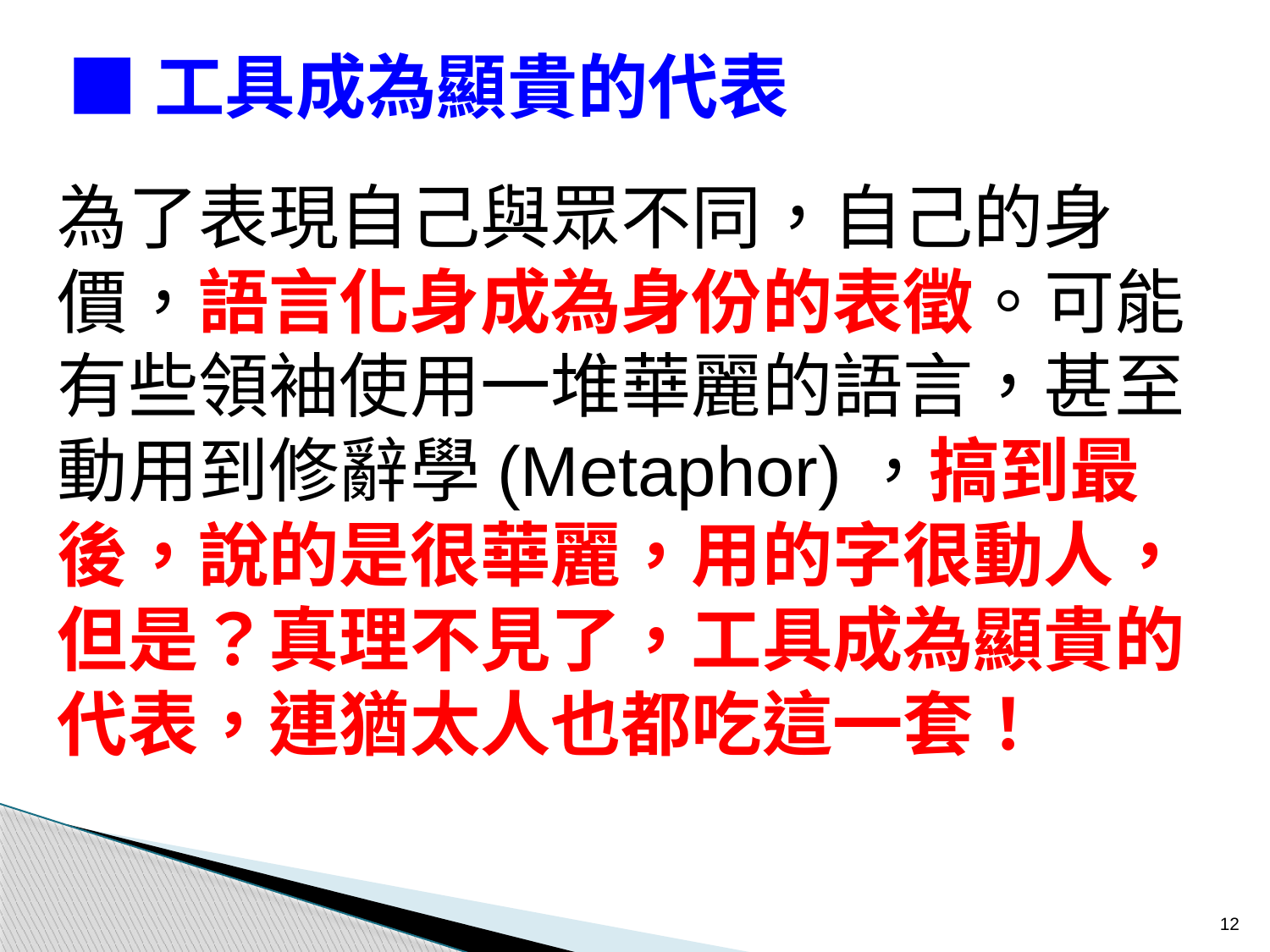

■工具成為顯貴的代表
為了表現自己與眾不同，自己的身價，語言化身成為身份的表徵。可能有些領袖使用一堆華麗的語言，甚至動用到修辭學(Metaphor)，搞到最後，說的是很華麗，用的字很動人，但是？真理不見了，工具成為顯貴的代表，連猶太人也都吃這一套！
12